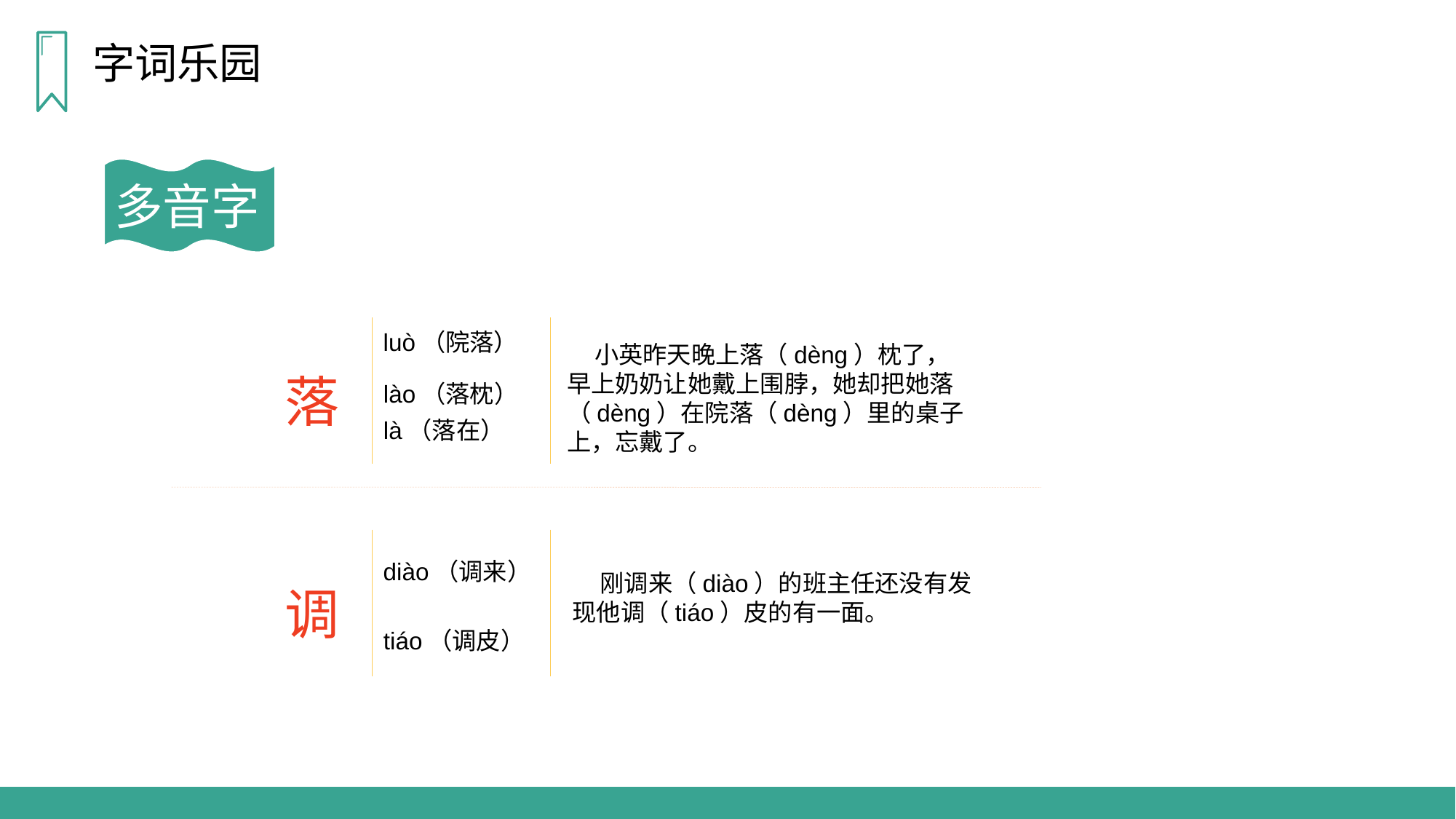

字词乐园
多音字
luò（院落）
落
lào（落枕）
    小英昨天晚上落（dènɡ）枕了，早上奶奶让她戴上围脖，她却把她落（dènɡ）在院落（dènɡ）里的桌子上，忘戴了。
diào（调来）
调
tiáo（调皮）
    刚调来（diào）的班主任还没有发现他调（tiáo）皮的有一面。

là（落在）